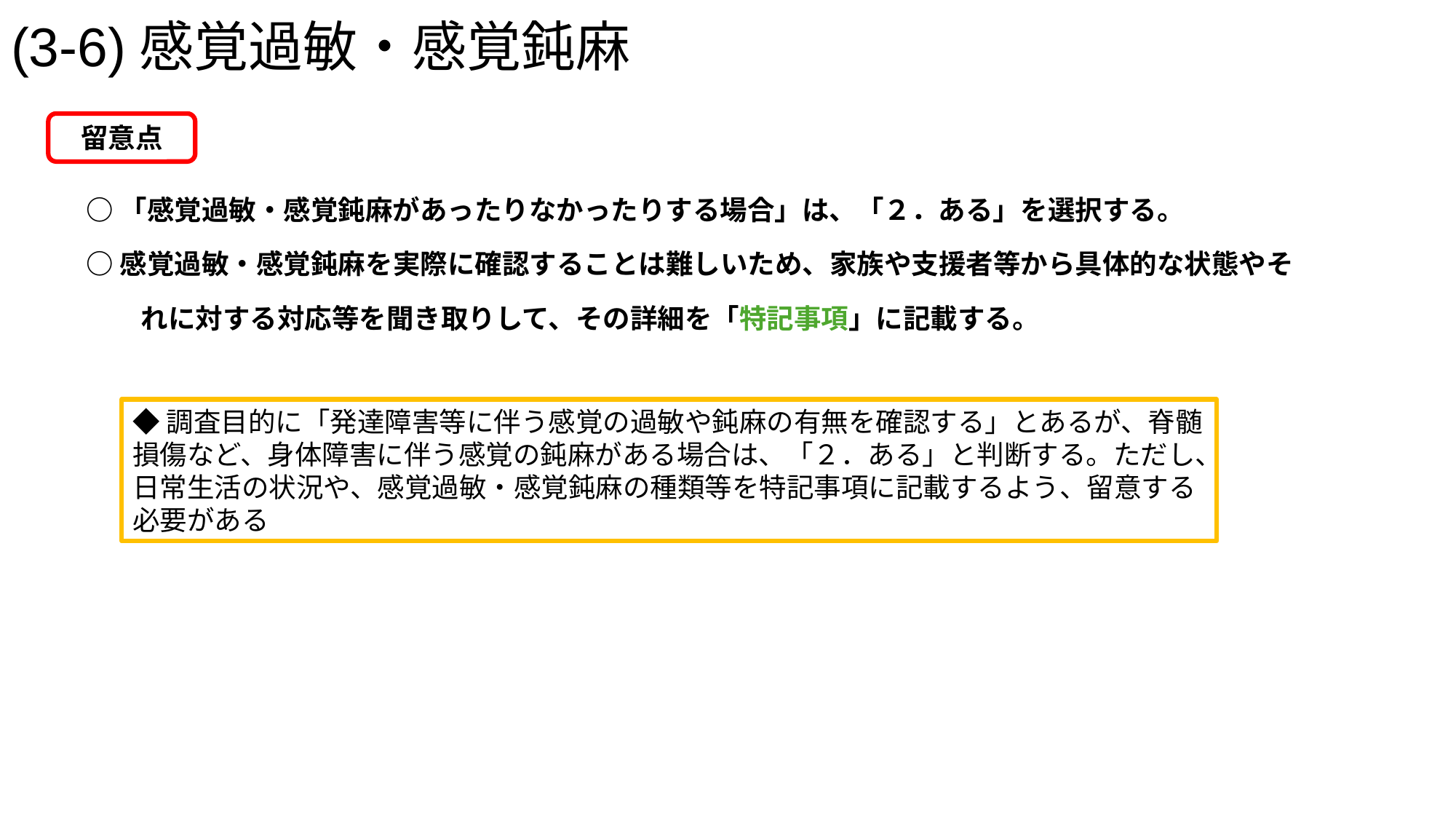

# (3-6)感覚過敏・感覚鈍麻
留意点
　○ 「感覚過敏・感覚鈍麻があったりなかったりする場合」は、「２．ある」を選択する。
　○ 感覚過敏・感覚鈍麻を実際に確認することは難しいため、家族や支援者等から具体的な状態やそ
　　　れに対する対応等を聞き取りして、その詳細を「特記事項」に記載する。
◆調査目的に「発達障害等に伴う感覚の過敏や鈍麻の有無を確認する」とあるが、脊髄損傷など、身体障害に伴う感覚の鈍麻がある場合は、「２．ある」と判断する。ただし、日常生活の状況や、感覚過敏・感覚鈍麻の種類等を特記事項に記載するよう、留意する必要がある